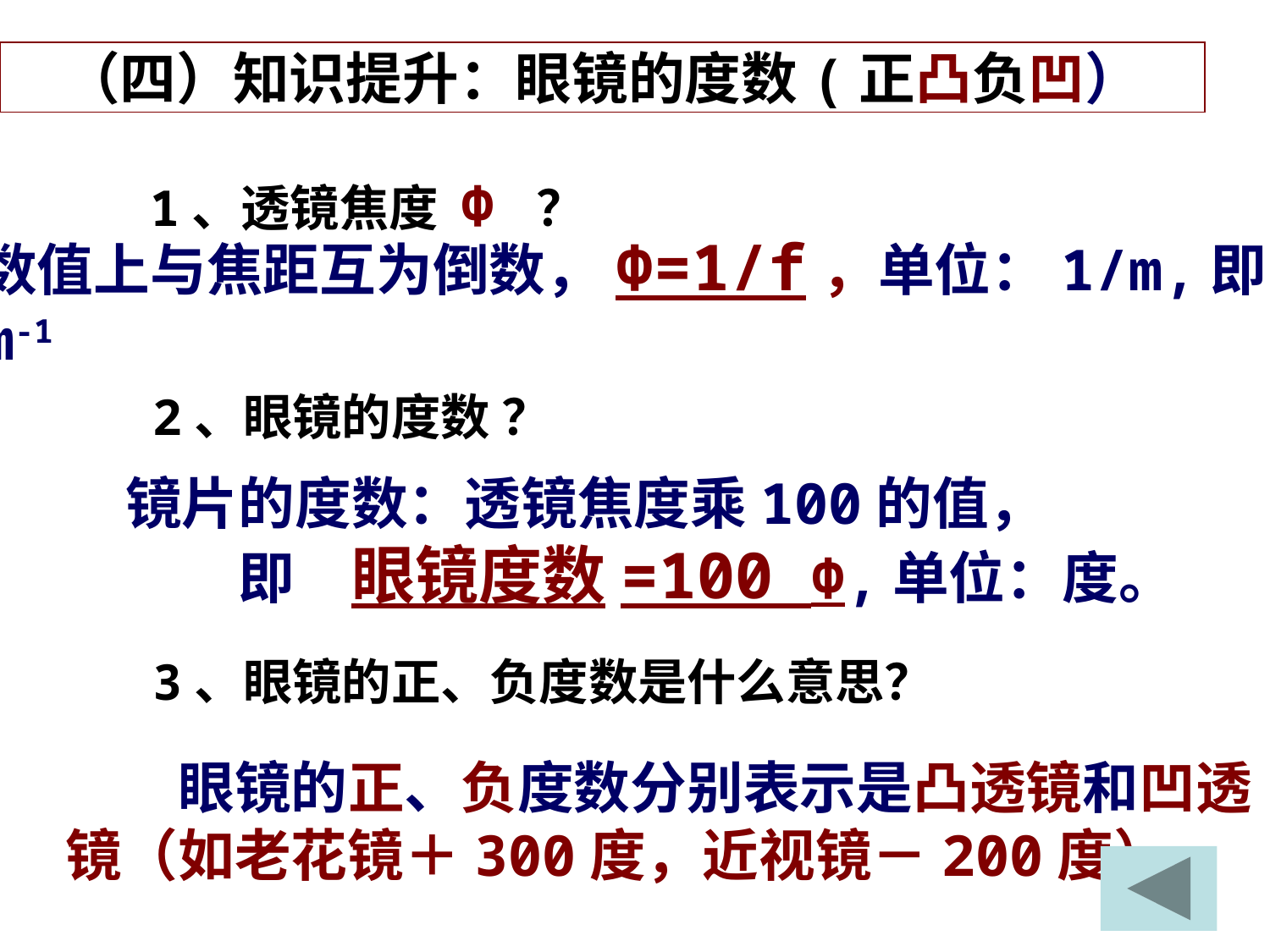

（四）知识提升：眼镜的度数(正凸负凹）
1、透镜焦度 Φ ？
数值上与焦距互为倒数，Φ=1/f，单位：1/m,即m-1
2、眼镜的度数 ？
　　镜片的度数：透镜焦度乘100的值，
　　　　即　眼镜度数=100 Φ,单位：度。
3、眼镜的正、负度数是什么意思？
　　眼镜的正、负度数分别表示是凸透镜和凹透镜（如老花镜＋300度，近视镜－200度）